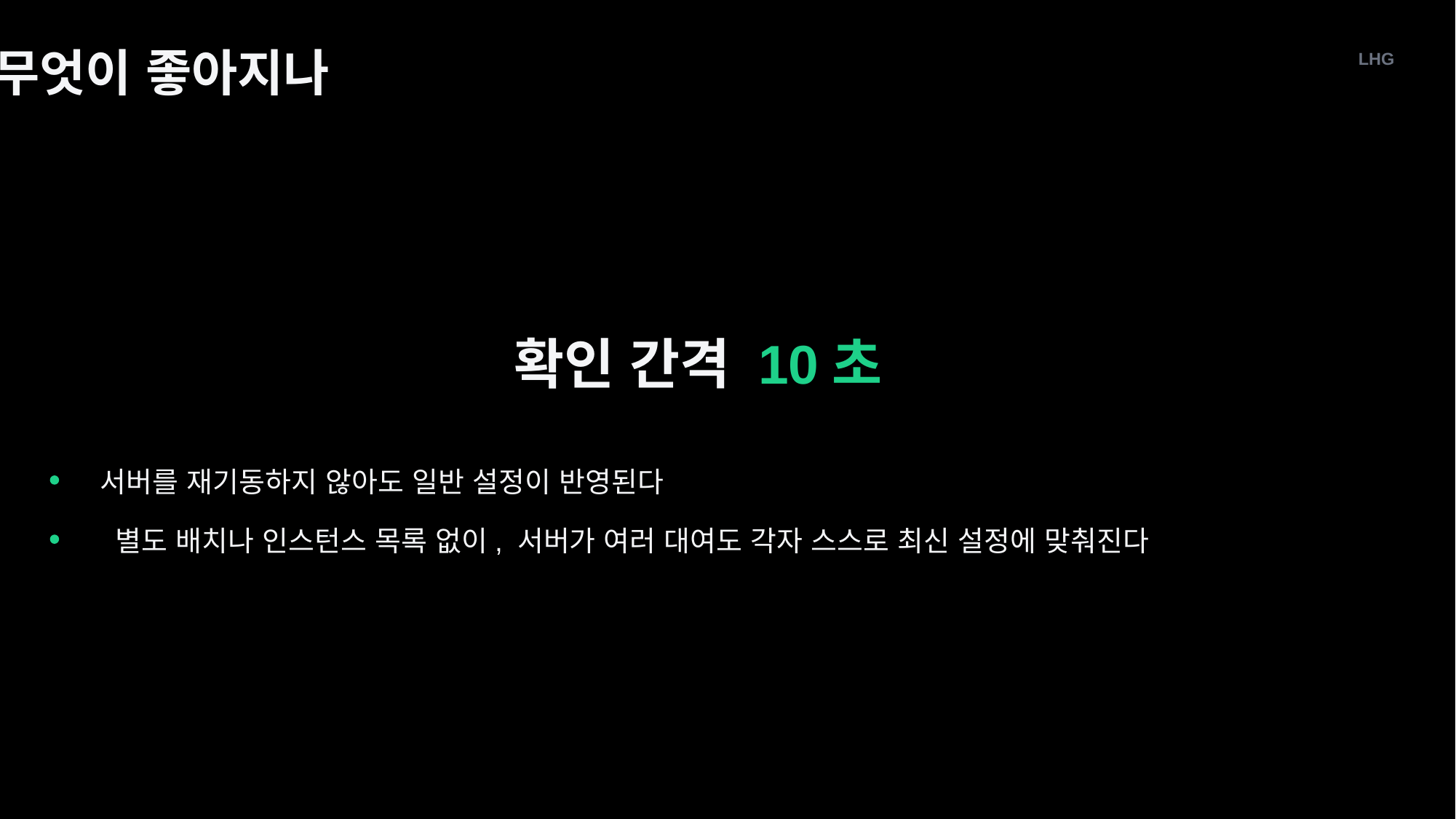

무엇이 좋아지나
LHG
확인 간격 10초
서버를 재기동하지 않아도 일반 설정이 반영된다

별도 배치나 인스턴스 목록 없이, 서버가 여러 대여도 각자 스스로 최신 설정에 맞춰진다